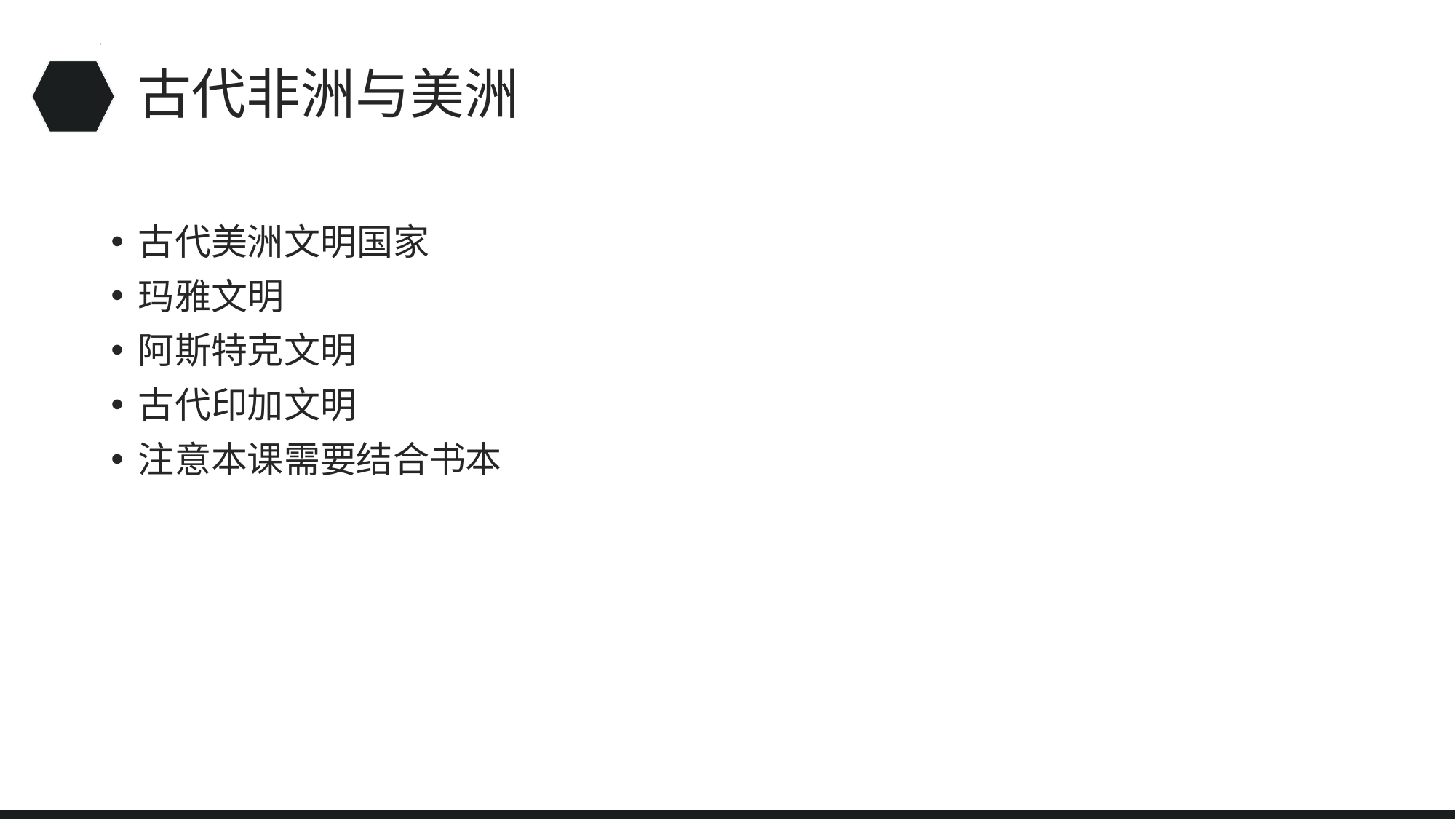

# 古代非洲与美洲
古代美洲文明国家
玛雅文明
阿斯特克文明
古代印加文明
注意本课需要结合书本